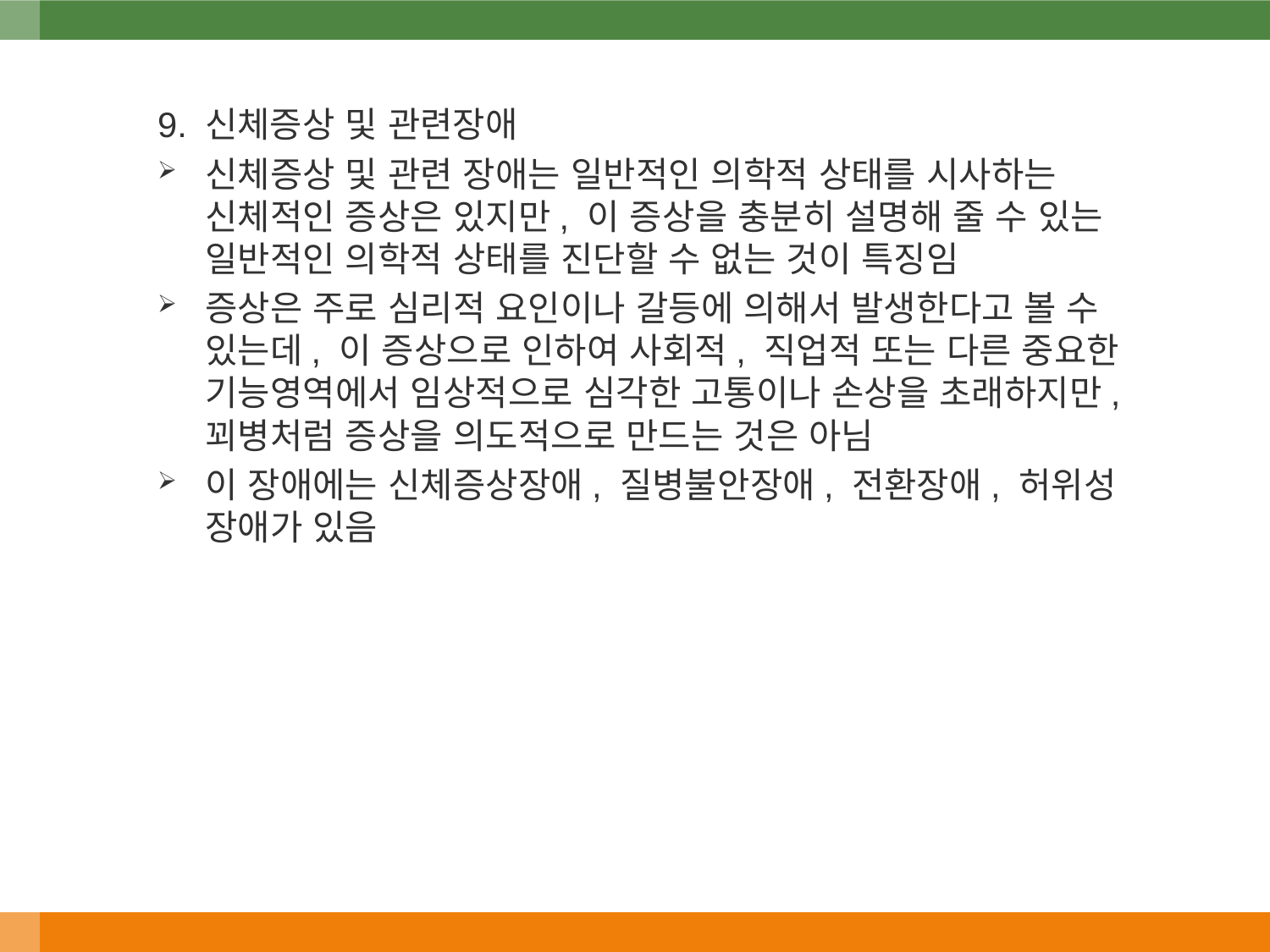

9. 신체증상 및 관련장애
신체증상 및 관련 장애는 일반적인 의학적 상태를 시사하는 신체적인 증상은 있지만, 이 증상을 충분히 설명해 줄 수 있는 일반적인 의학적 상태를 진단할 수 없는 것이 특징임
증상은 주로 심리적 요인이나 갈등에 의해서 발생한다고 볼 수 있는데, 이 증상으로 인하여 사회적, 직업적 또는 다른 중요한 기능영역에서 임상적으로 심각한 고통이나 손상을 초래하지만,꾀병처럼 증상을 의도적으로 만드는 것은 아님
이 장애에는 신체증상장애, 질병불안장애, 전환장애, 허위성 장애가 있음